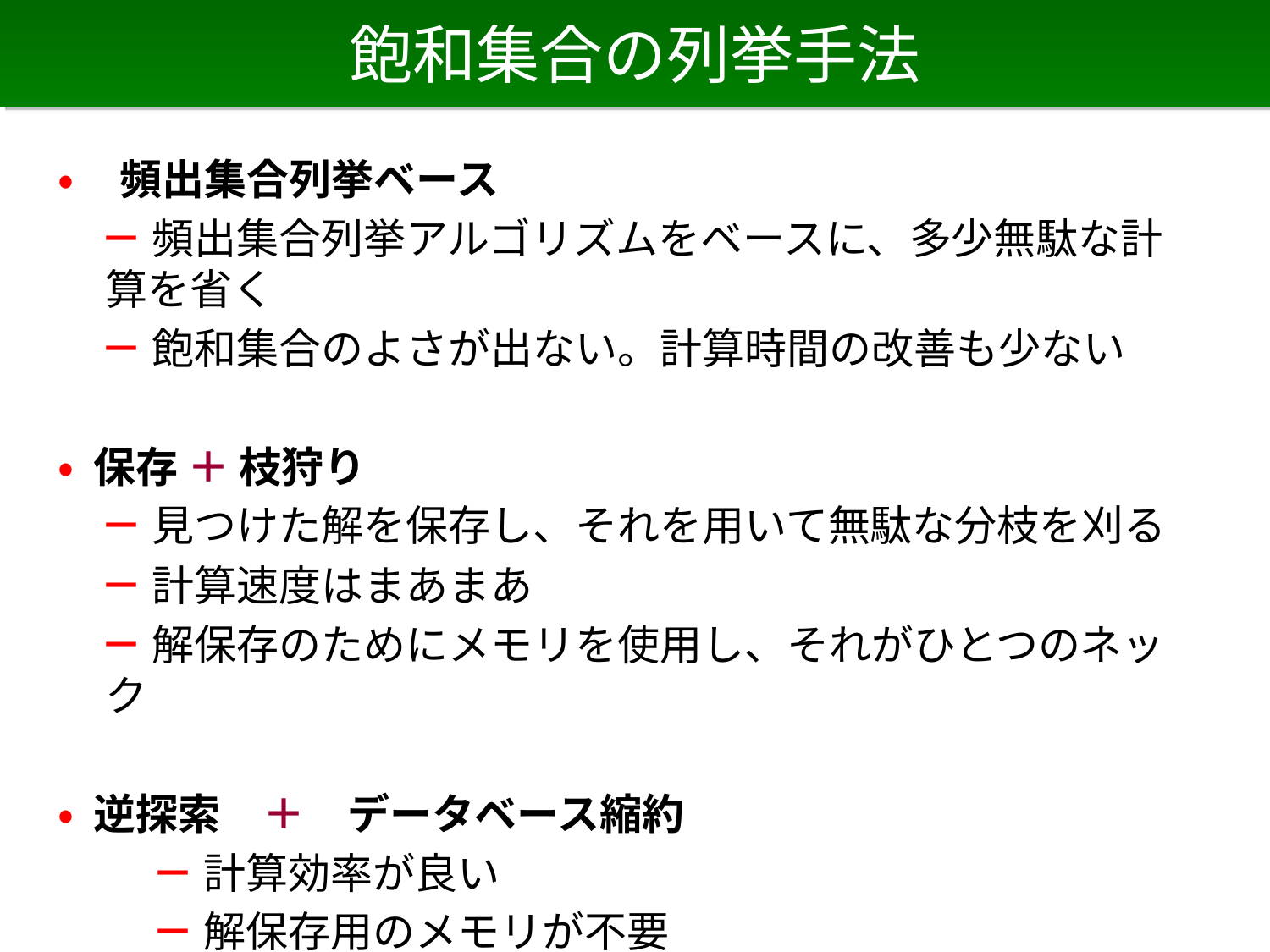

# 飽和集合の列挙手法
• 頻出集合列挙ベース
　－ 頻出集合列挙アルゴリズムをベースに、多少無駄な計算を省く
　－ 飽和集合のよさが出ない。計算時間の改善も少ない

• 保存 ＋ 枝狩り
　－ 見つけた解を保存し、それを用いて無駄な分枝を刈る
　－ 計算速度はまあまあ
　－ 解保存のためにメモリを使用し、それがひとつのネック

• 逆探索　＋　データベース縮約
　　 － 計算効率が良い
　　 － 解保存用のメモリが不要